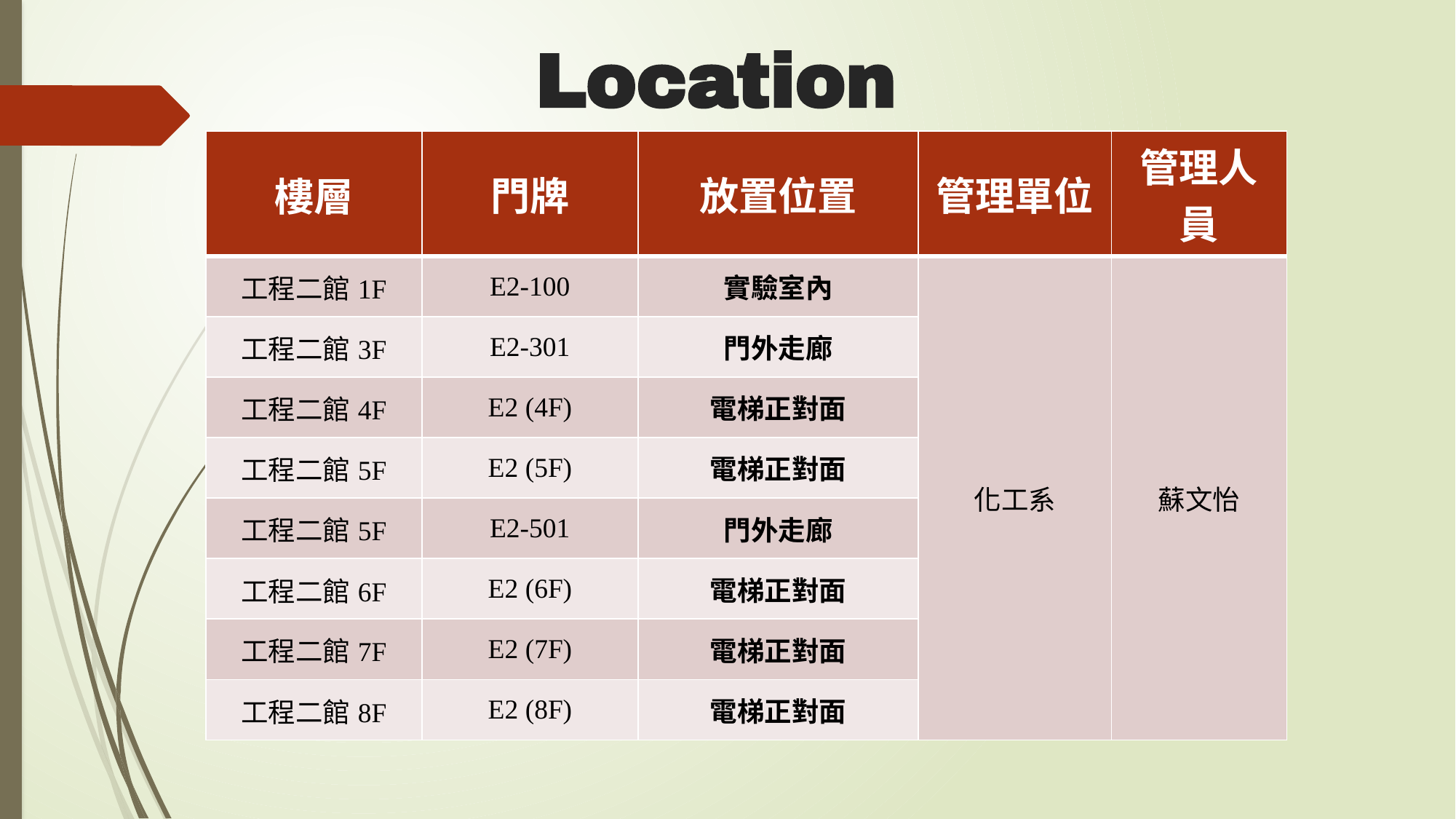

# Location
| 樓層 | 門牌 | 放置位置 | 管理單位 | 管理人員 |
| --- | --- | --- | --- | --- |
| 工程二館1F | E2-100 | 實驗室內 | 化工系 | 蘇文怡 |
| 工程二館3F | E2-301 | 門外走廊 |  |  |
| 工程二館4F | E2 (4F) | 電梯正對面 |  |  |
| 工程二館5F | E2 (5F) | 電梯正對面 |  |  |
| 工程二館5F | E2-501 | 門外走廊 |  |  |
| 工程二館6F | E2 (6F) | 電梯正對面 |  |  |
| 工程二館7F | E2 (7F) | 電梯正對面 |  |  |
| 工程二館8F | E2 (8F) | 電梯正對面 |  |  |